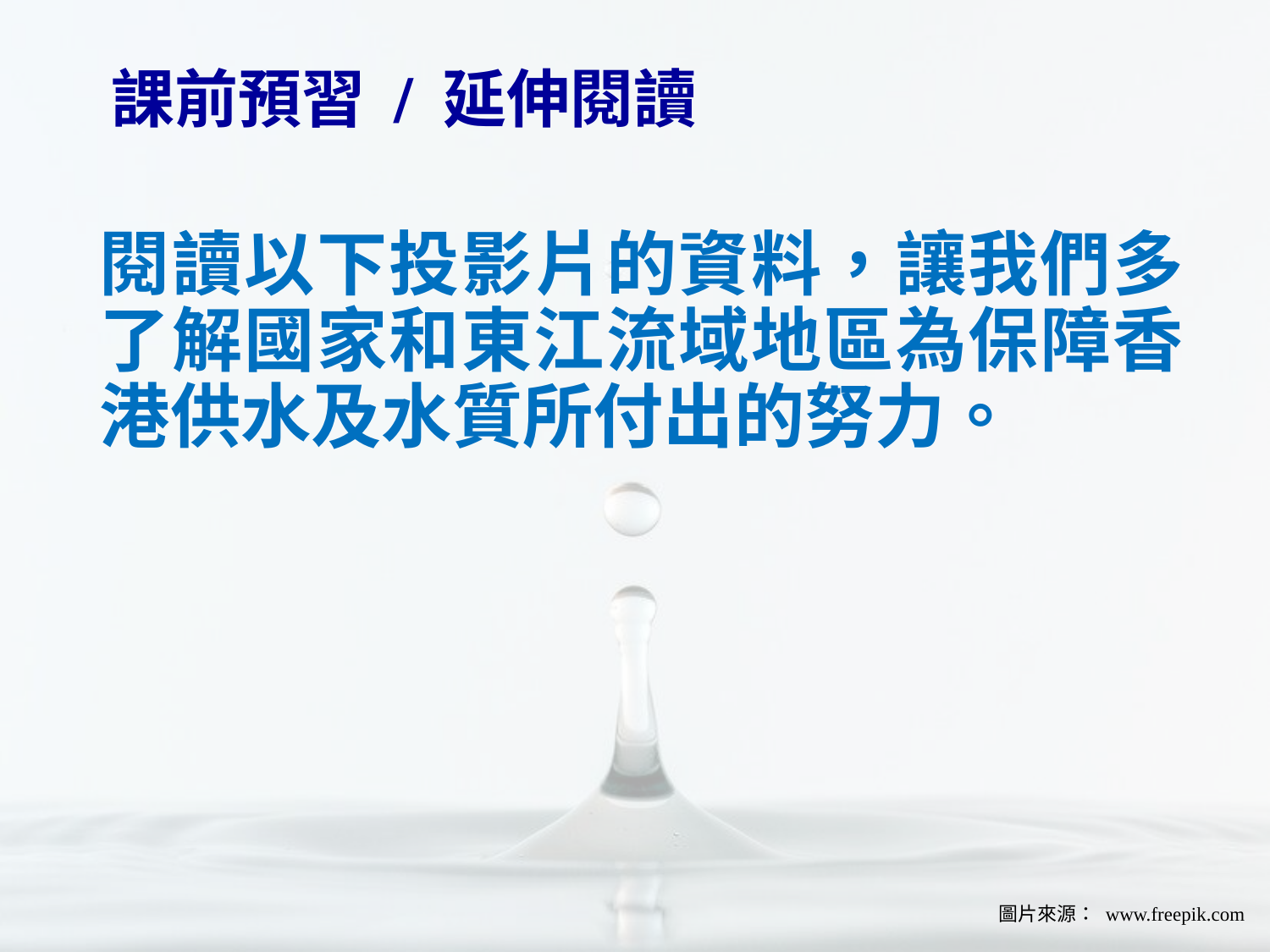

課前預習 / 延伸閱讀
# 閱讀以下投影片的資料，讓我們多了解國家和東江流域地區為保障香港供水及水質所付出的努力。
圖片來源： www.freepik.com